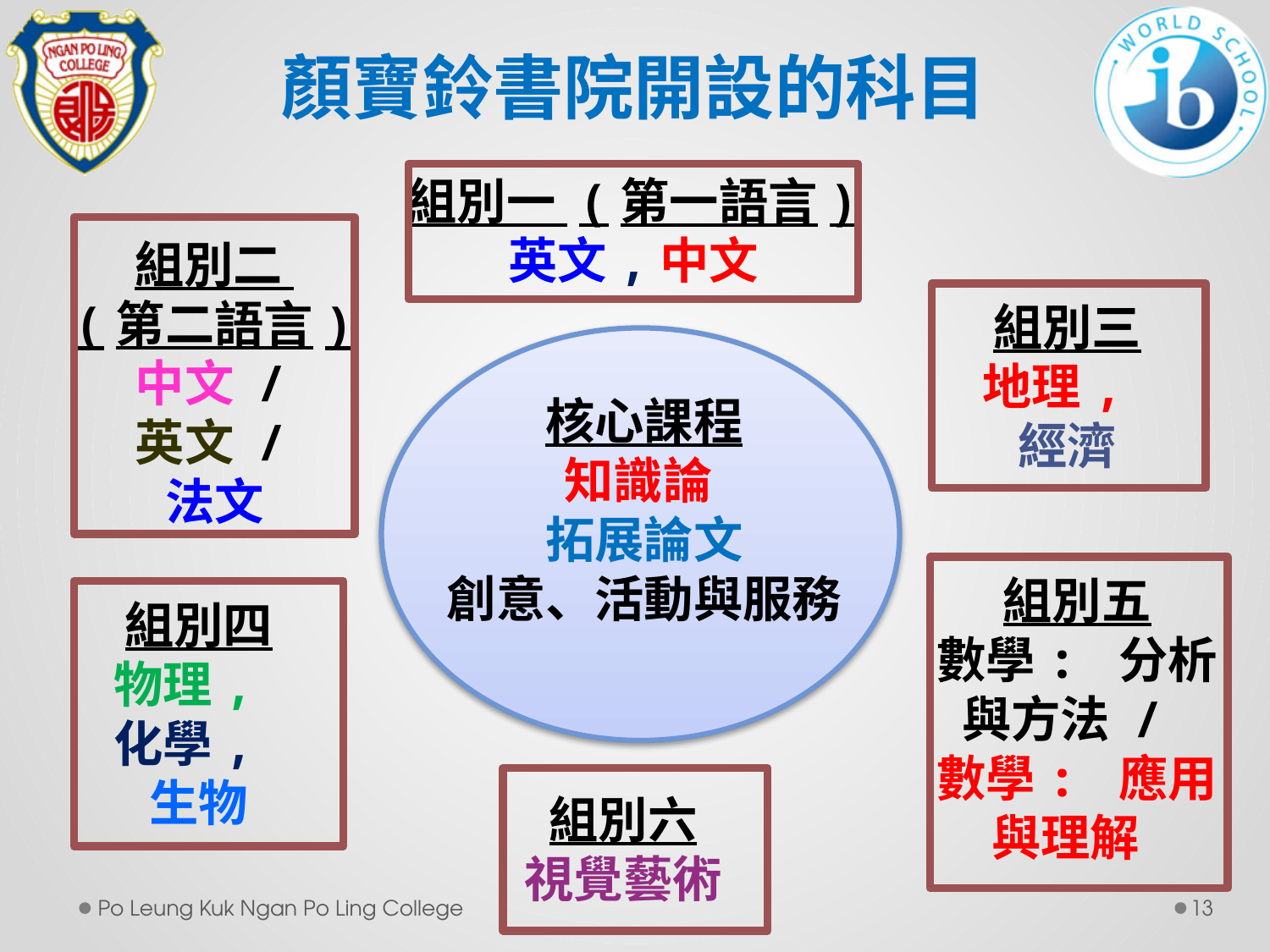

# 顏寶鈴書院開設的科目
組別一 (第一語言)
英文,中文

組別二
(第二語言)
 中文 /
 英文 /
法文

組別三
地理,
經濟

核心課程
知識論
拓展論文
創意、活動與服務

組別五
數學: 分析與方法 /
數學: 應用與理解

組別四
物理,
化學,
生物

組別六
視覺藝術
Po Leung Kuk Ngan Po Ling College
13